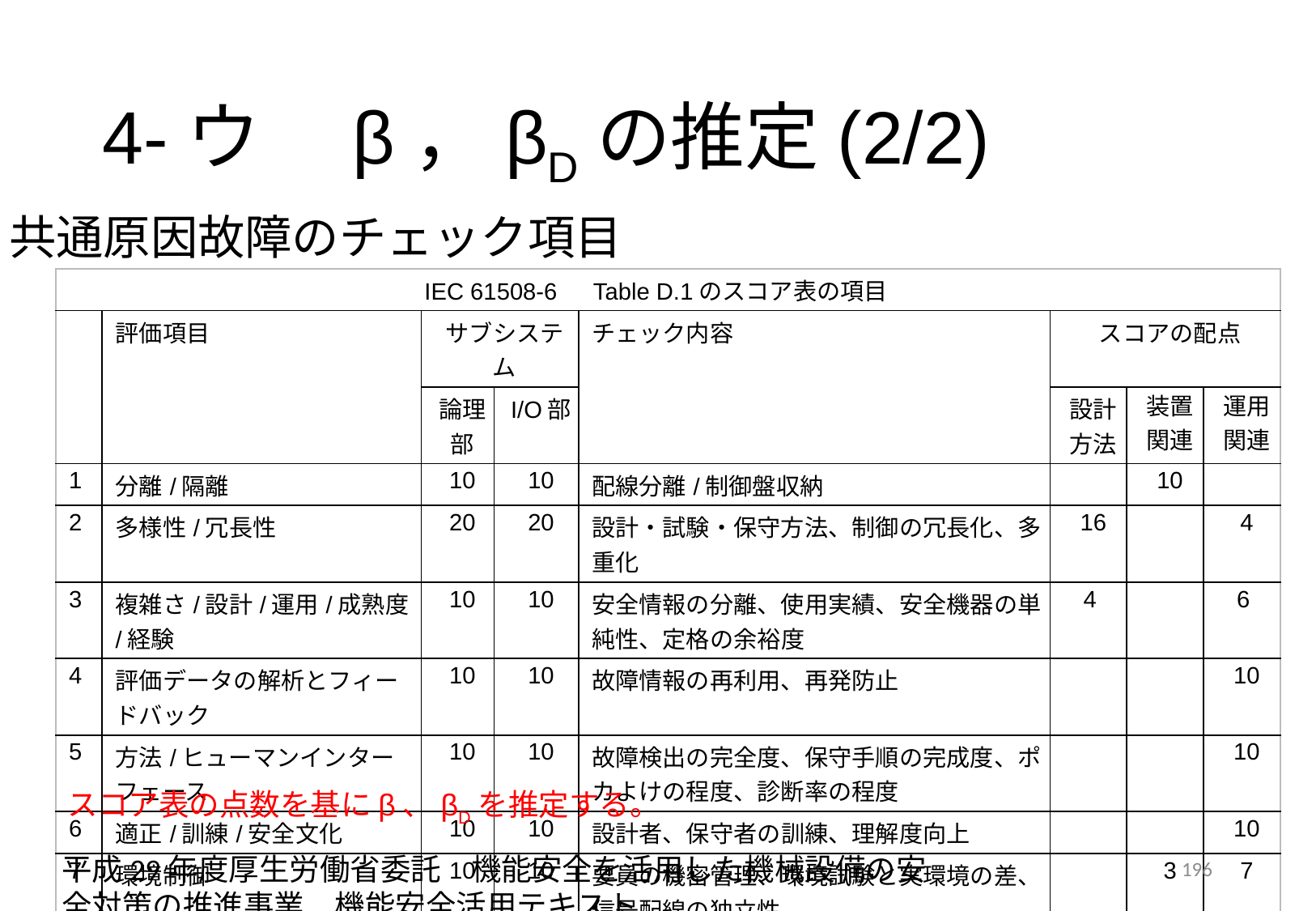

# 4-ウ　β，βDの推定(2/2)
共通原因故障のチェック項目
| IEC 61508-6　Table D.1のスコア表の項目 |  |  |  |  |  |  |  |
| --- | --- | --- | --- | --- | --- | --- | --- |
|  | 評価項目 | サブシステム |  | チェック内容 | スコアの配点 |  |  |
|  |  | 論理部 | I/O部 |  | 設計方法 | 装置関連 | 運用関連 |
| 1 | 分離/隔離 | 10 | 10 | 配線分離/制御盤収納 |  | 10 |  |
| 2 | 多様性/冗長性 | 20 | 20 | 設計・試験・保守方法、制御の冗長化、多重化 | 16 |  | 4 |
| 3 | 複雑さ/設計/運用/成熟度/経験 | 10 | 10 | 安全情報の分離、使用実績、安全機器の単純性、定格の余裕度 | 4 |  | 6 |
| 4 | 評価データの解析とフィードバック | 10 | 10 | 故障情報の再利用、再発防止 |  |  | 10 |
| 5 | 方法/ヒューマンインターフェース | 10 | 10 | 故障検出の完全度、保守手順の完成度、ポカよけの程度、診断率の程度 |  |  | 10 |
| 6 | 適正/訓練/安全文化 | 10 | 10 | 設計者、保守者の訓練、理解度向上 |  |  | 10 |
| 7 | 環境制御 | 10 | 10 | 要員の機密管理、環境試験と実環境の差、信号配線の独立性 |  | 3 | 7 |
| 8 | 環境試験 | 20 | 20 | EMC,EMI、ESDのレベルの適正 |  | 10 |  |
スコア表の点数を基にβ、βDを推定する。
平成29年度厚生労働省委託　機能安全を活用した機械設備の安全対策の推進事業　機能安全活用テキスト
196